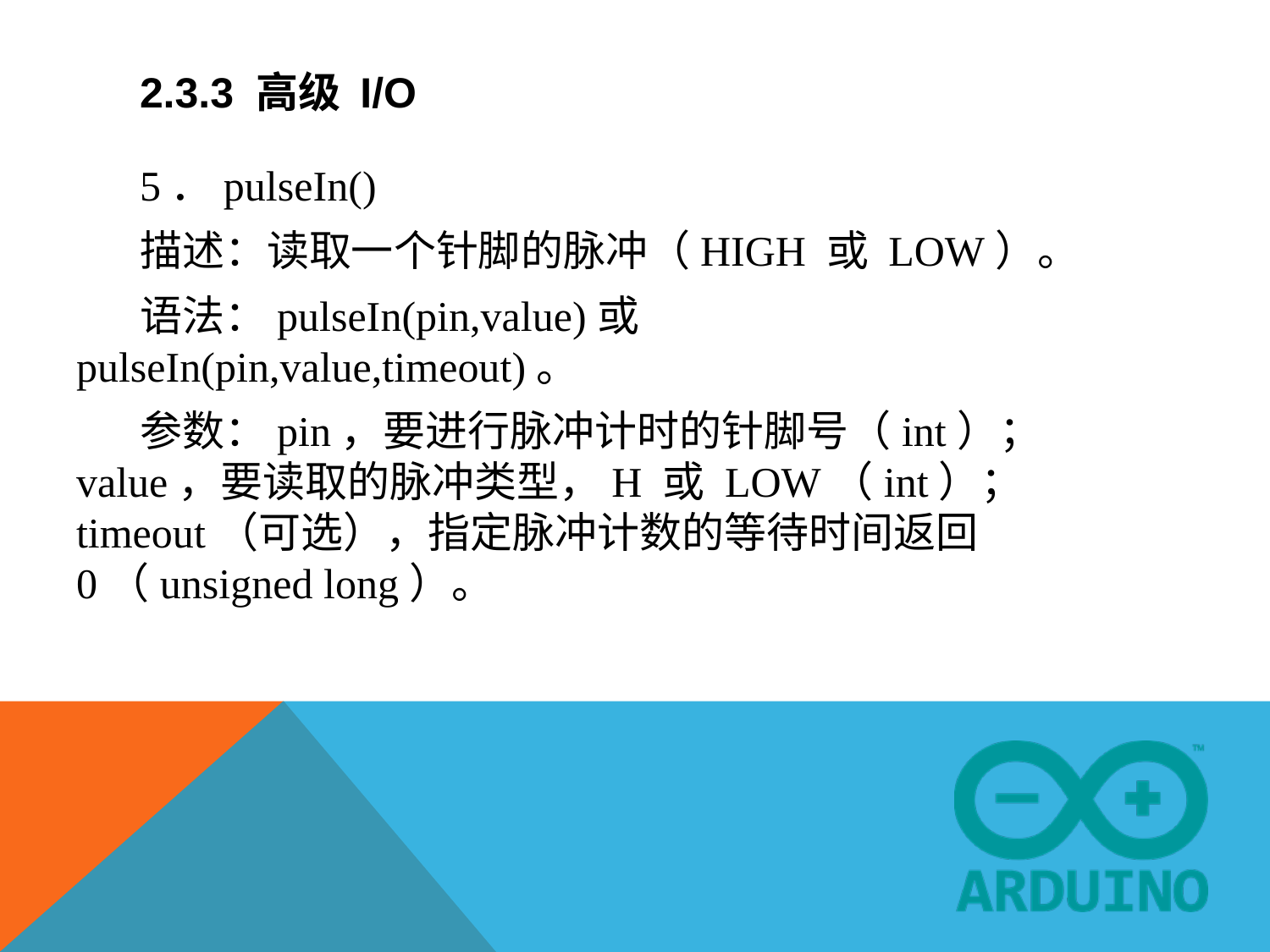

# 2.3.3 高级 I/O
5．pulseIn()
描述：读取一个针脚的脉冲（HIGH 或 LOW）。
语法：pulseIn(pin,value)或 pulseIn(pin,value,timeout)。
参数：pin，要进行脉冲计时的针脚号（int）；value，要读取的脉冲类型，H 或 LOW（int）；timeout（可选），指定脉冲计数的等待时间返回 0（unsigned long）。